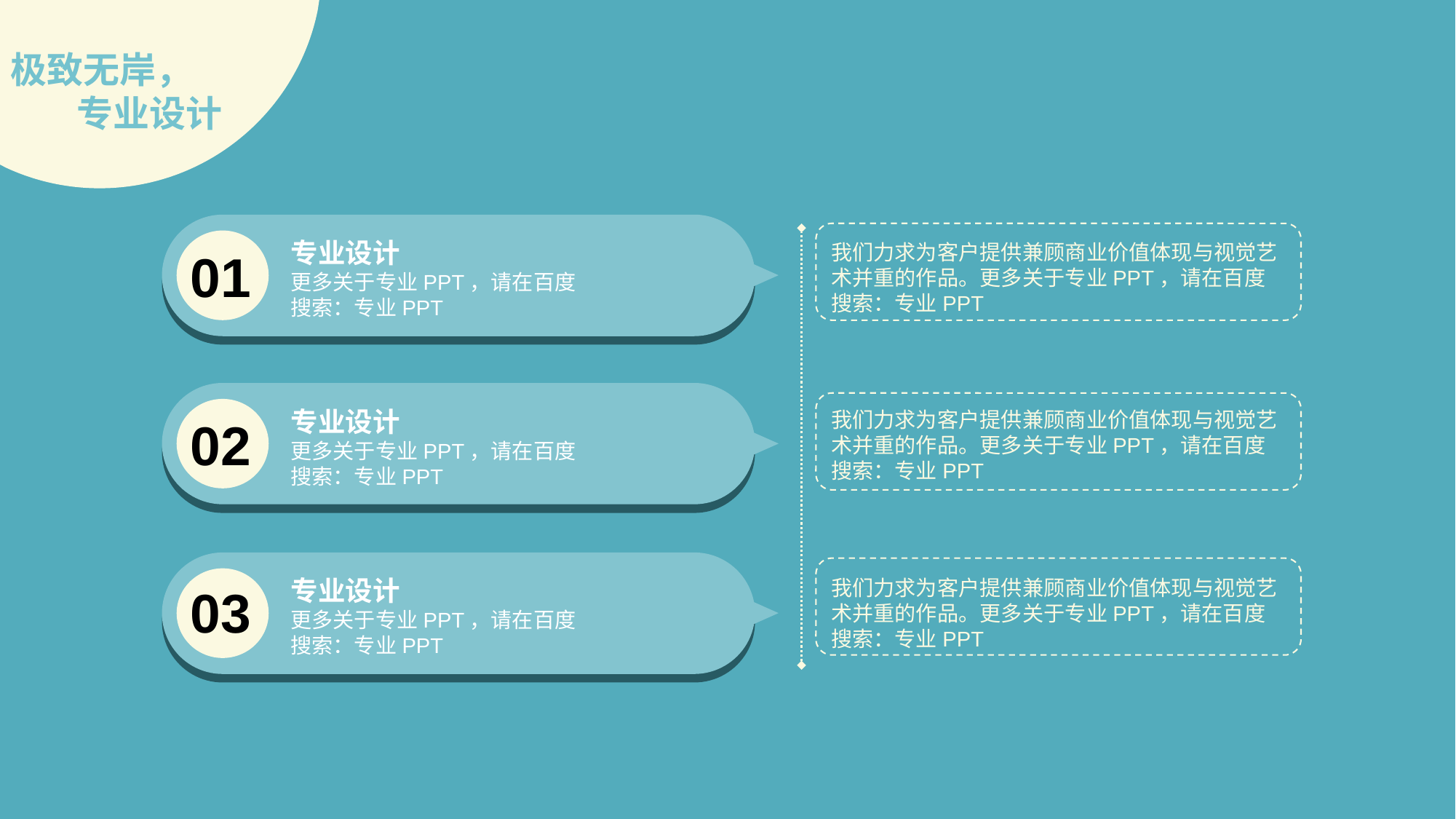

极致无岸，
       专业设计

专业设计
更多关于专业PPT，请在百度搜索：专业PPT
我们力求为客户提供兼顾商业价值体现与视觉艺术并重的作品。更多关于专业PPT，请在百度搜索：专业PPT
01

专业设计
更多关于专业PPT，请在百度搜索：专业PPT
我们力求为客户提供兼顾商业价值体现与视觉艺术并重的作品。更多关于专业PPT，请在百度搜索：专业PPT
02

专业设计
更多关于专业PPT，请在百度搜索：专业PPT
我们力求为客户提供兼顾商业价值体现与视觉艺术并重的作品。更多关于专业PPT，请在百度搜索：专业PPT
03